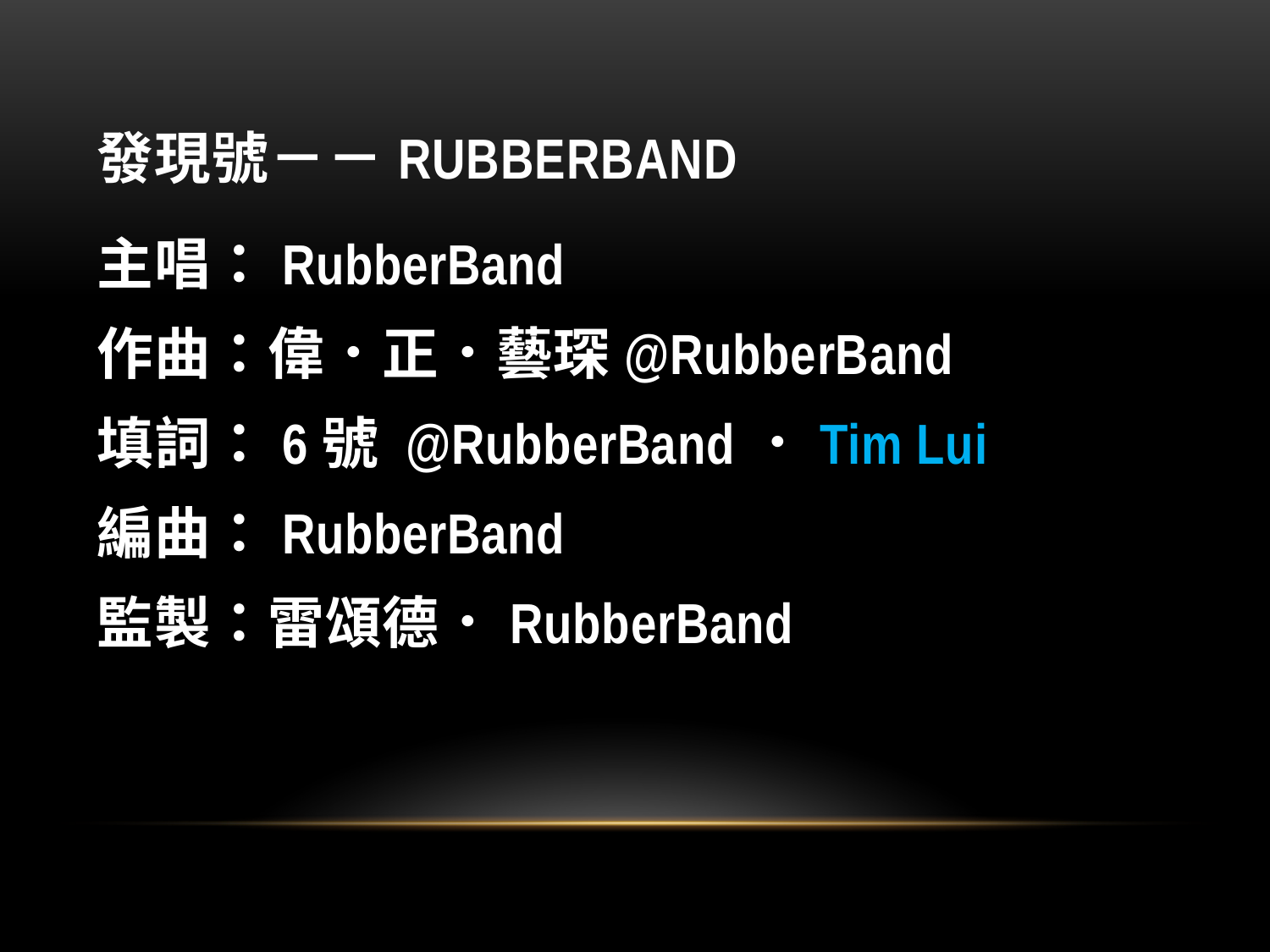

# 發現號－－RubberBand
主唱：RubberBand
作曲：偉．正．藝琛@RubberBand
填詞：6號 @RubberBand．Tim Lui
編曲：RubberBand
監製：雷頌德．RubberBand